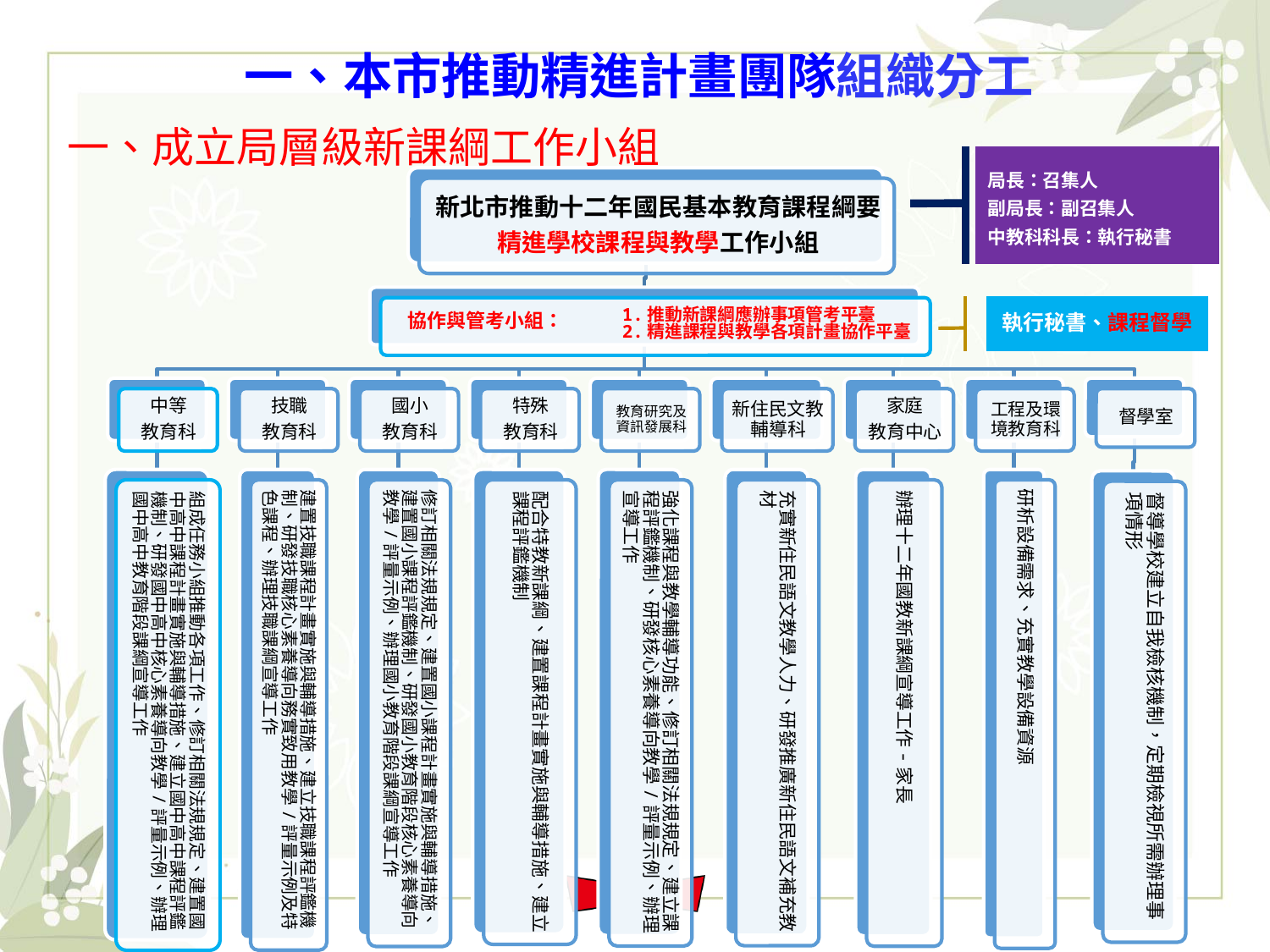

# 一、本市推動精進計畫團隊組織分工
一、成立局層級新課綱工作小組
新北市推動十二年國民基本教育課程綱要
精進學校課程與教學工作小組
                      1.推動新課綱應辦事項管考平臺
                      2.精進課程與教學各項計畫協作平臺
中等
教育科
組成任務小組推動各項工作、修訂相關法規規定、建置國中高中課程計畫實施與輔導措施、建立國中高中課程評鑑機制、研發國中高中核心素養導向教學/評量示例、辦理國中高中教育階段課綱宣導工作
技職
教育科
建置技職課程計畫實施與輔導措施、建立技職課程評鑑機制、研發技職核心素養導向務實致用教學/評量示例及特色課程、辦理技職課綱宣導工作
國小
教育科
修訂相關法規規定、建置國小課程計畫實施與輔導措施、建置國小課程評鑑機制、研發國小教育階段核心素養導向教學/評量示例、辦理國小教育階段課綱宣導工作
特殊
教育科
配合特教新課綱、建置課程計畫實施與輔導措施、建立課程評鑑機制
教育研究及資訊發展科
強化課程與教學輔導功能、修訂相關法規規定、建立課程評鑑機制、研發核心素養導向教學/評量示例、辦理宣導工作
新住民文教輔導科
充實新住民語文教學人力、研發推廣新住民語文補充教材
家庭
教育中心
辦理十二年國教新課綱宣導工作-家長
工程及環境教育科
研析設備需求、充實教學設備資源
督學室
督導學校建立自我檢核機制，定期檢視所需辦理事項情形
局長：召集人
副局長：副召集人
中教科科長：執行秘書
執行秘書、課程督學
協作與管考小組：